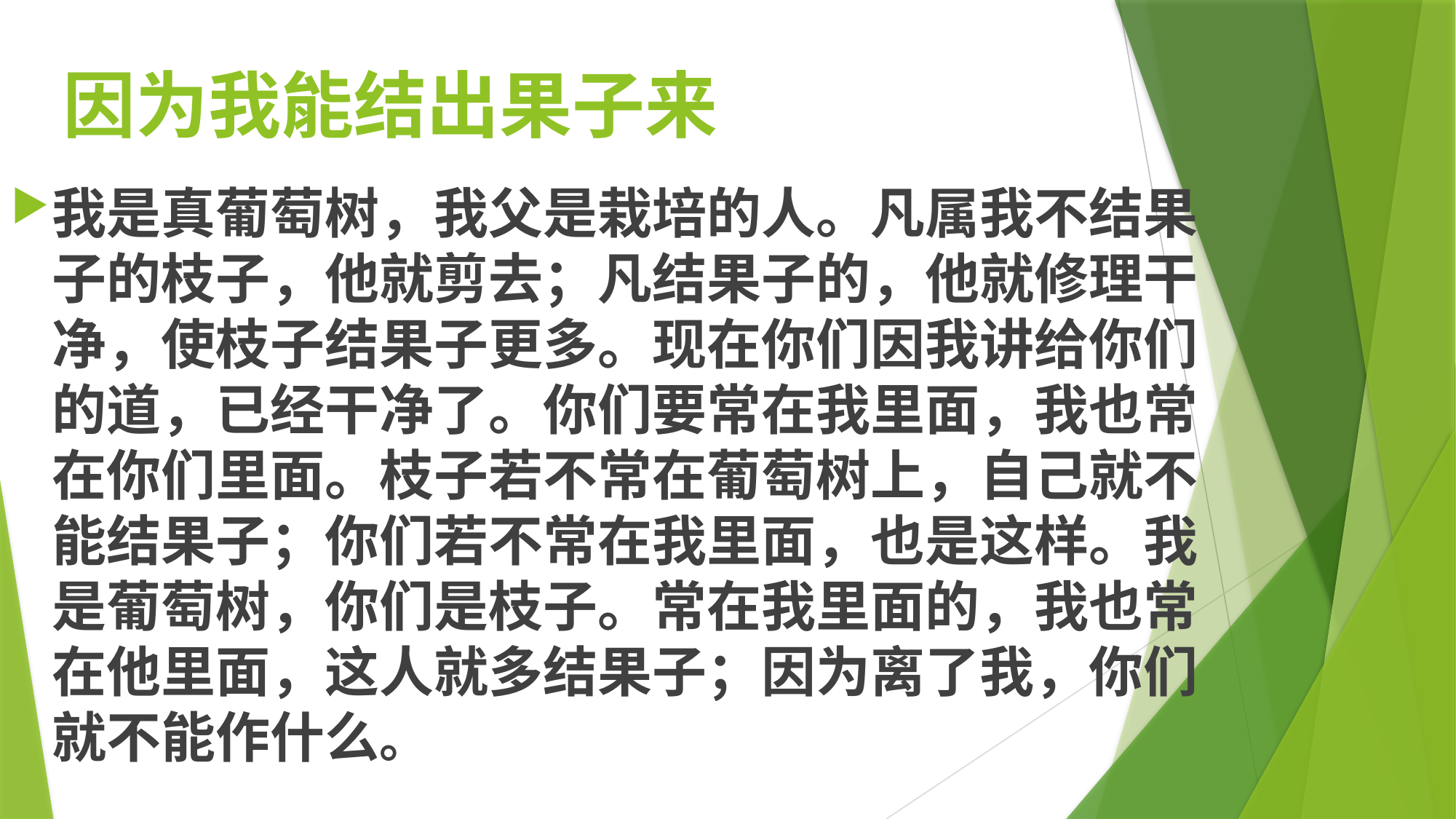

# 因为我能结出果子来
我是真葡萄树，我父是栽培的人。凡属我不结果子的枝子，他就剪去；凡结果子的，他就修理干净，使枝子结果子更多。现在你们因我讲给你们的道，已经干净了。你们要常在我里面，我也常在你们里面。枝子若不常在葡萄树上，自己就不能结果子；你们若不常在我里面，也是这样。我是葡萄树，你们是枝子。常在我里面的，我也常在他里面，这人就多结果子；因为离了我，你们就不能作什么。